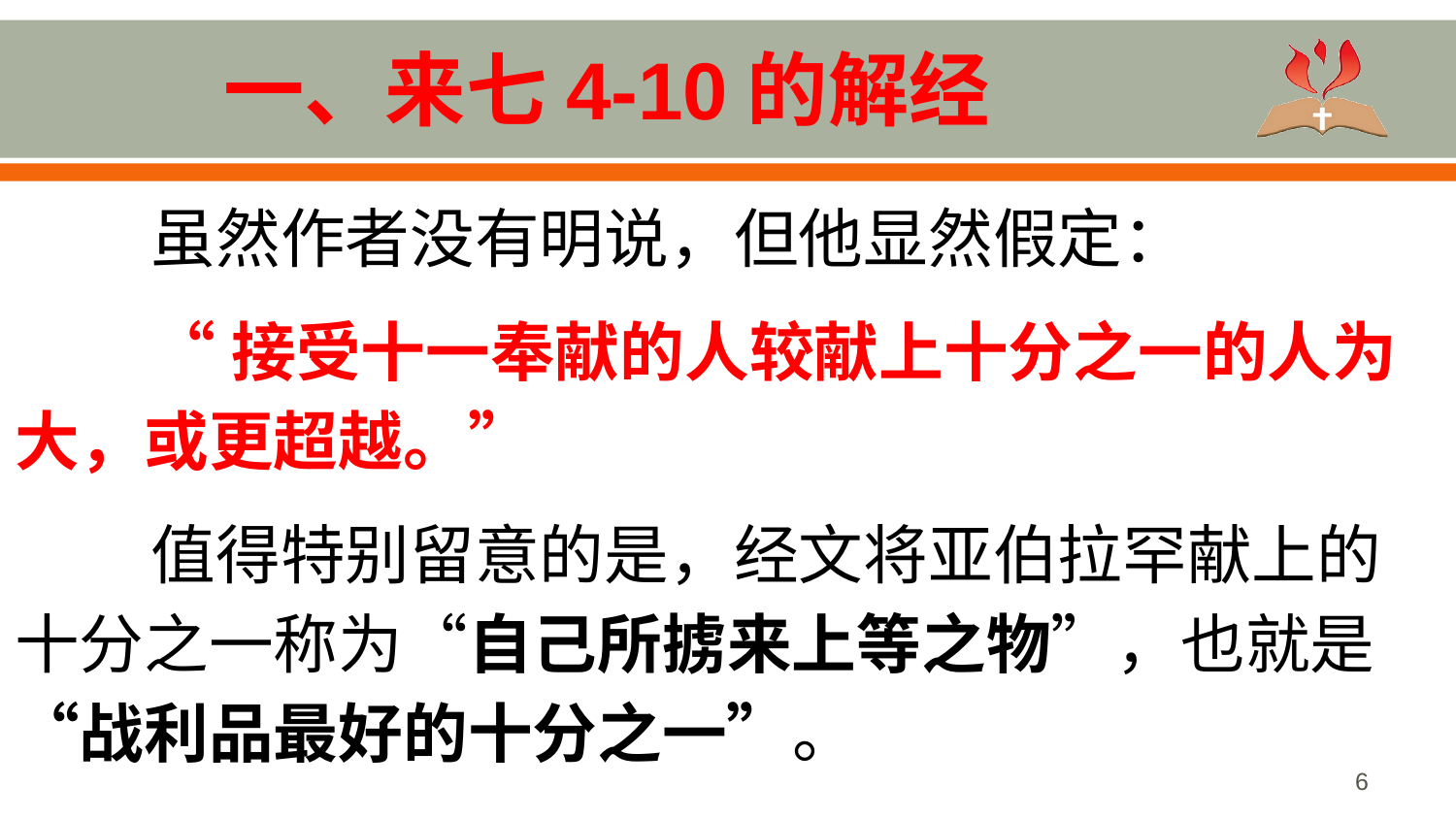

# 一、来七4-10的解经
虽然作者没有明说，但他显然假定：
“接受十一奉献的人较献上十分之一的人为大，或更超越。”
值得特别留意的是，经文将亚伯拉罕献上的十分之一称为“自己所掳来上等之物”，也就是“战利品最好的十分之一”。

6